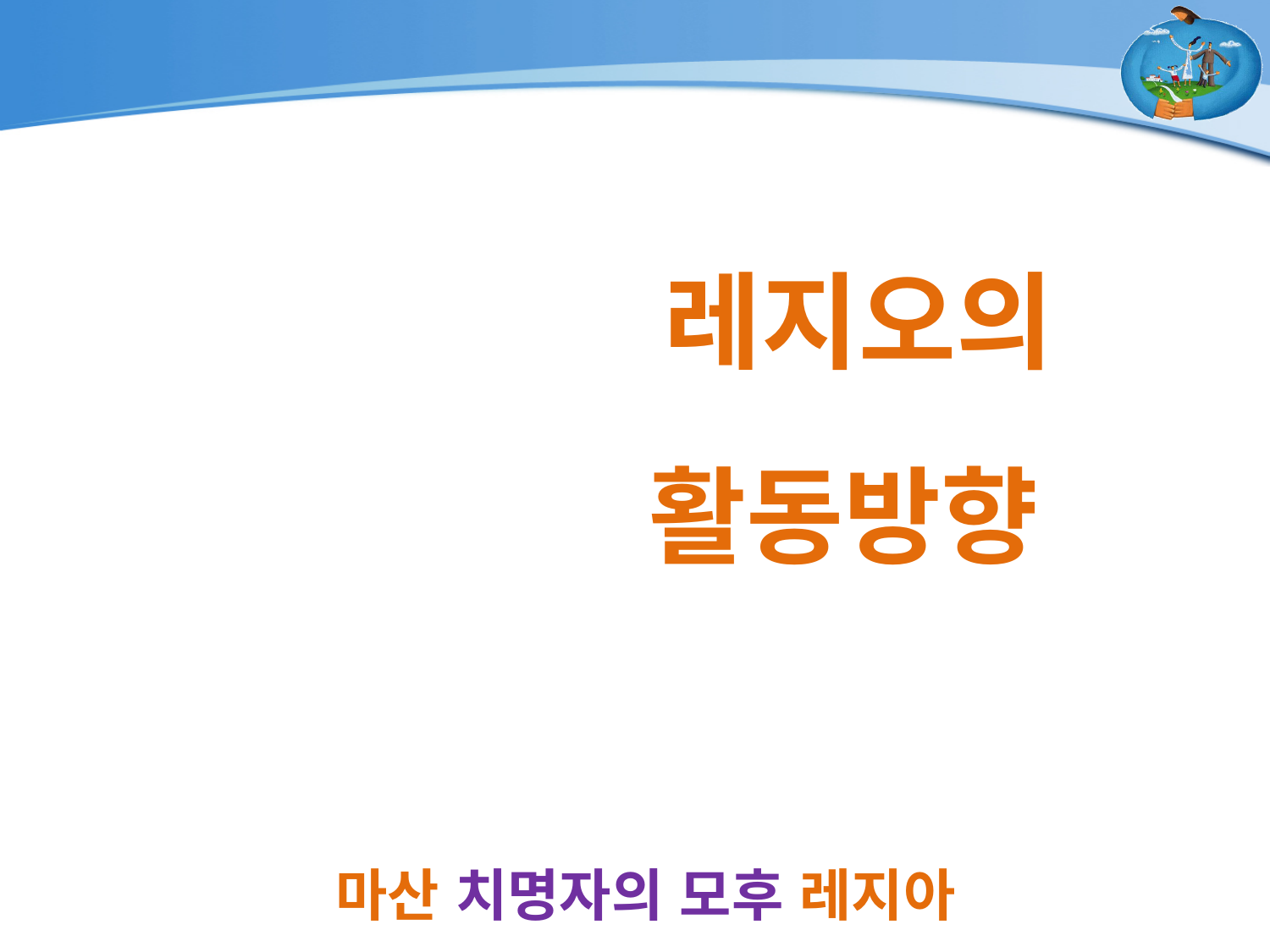

# 레지오의 활동방향
마산 치명자의 모후 레지아